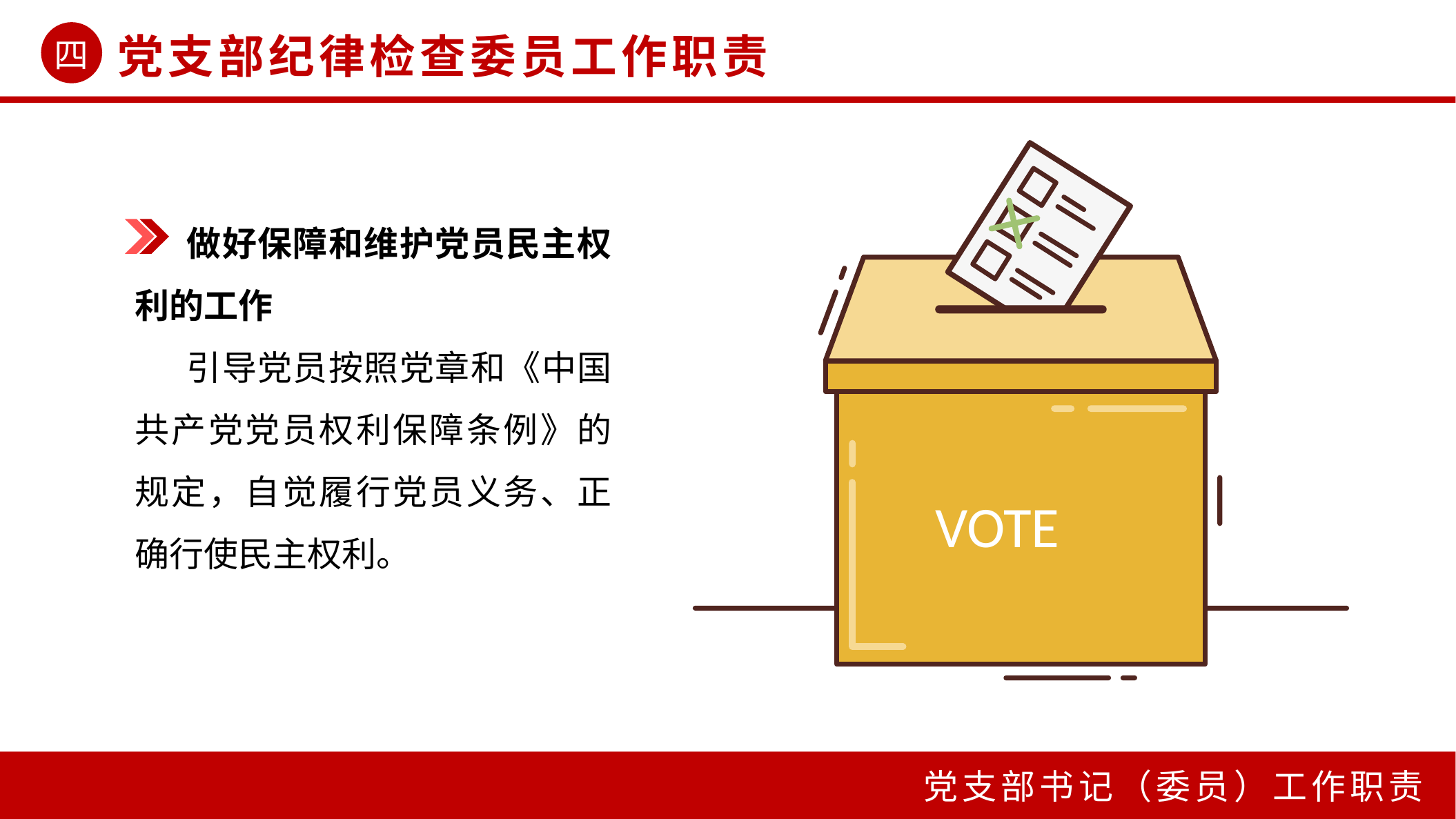

四
党支部纪律检查委员工作职责

VOTE

做好保障和维护党员民主权利的工作
引导党员按照党章和《中国共产党党员权利保障条例》的规定，自觉履行党员义务、正确行使民主权利。

党支部书记（委员）工作职责